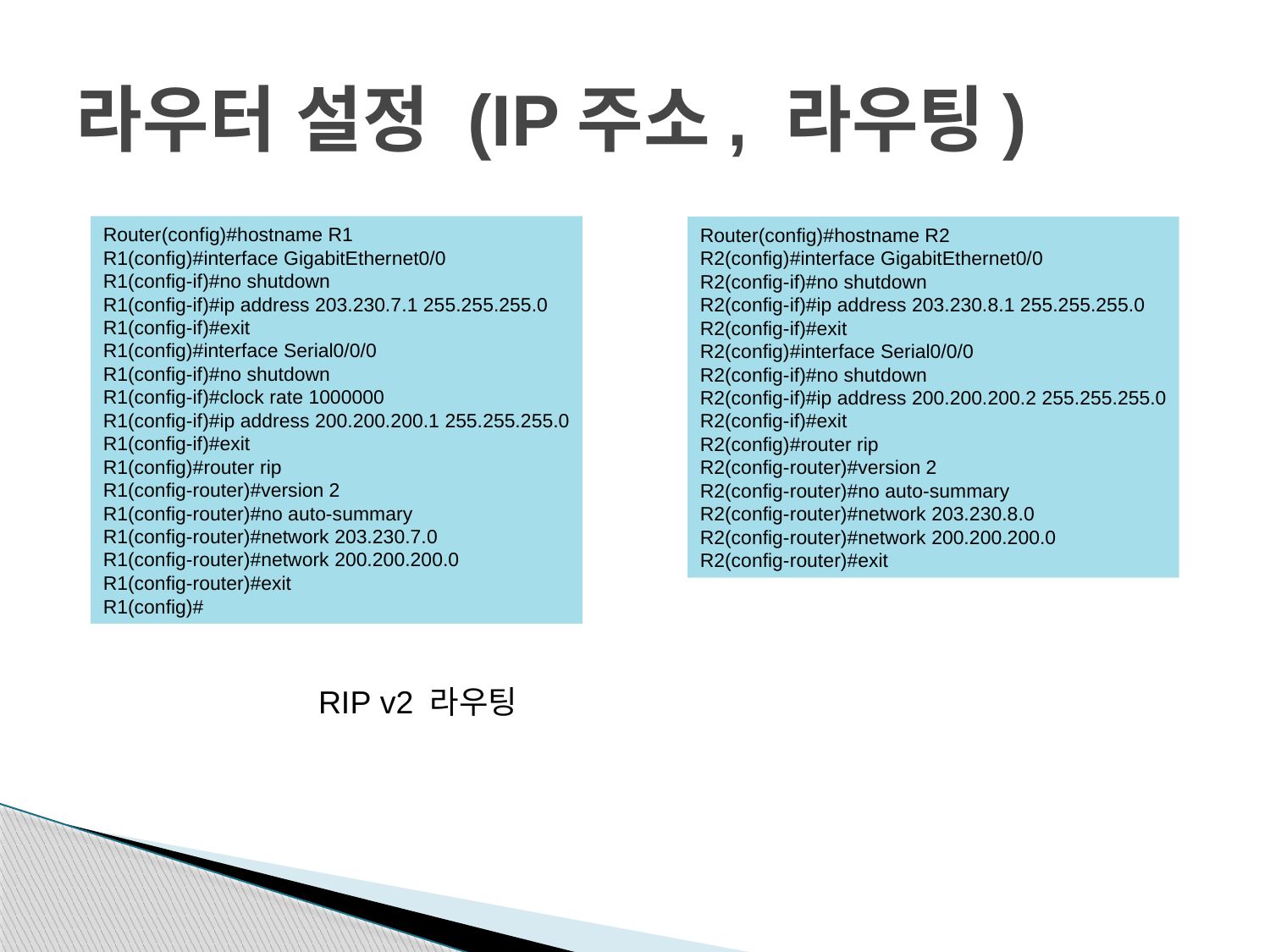

# 라우터 설정 (IP주소, 라우팅)
Router(config)#hostname R1
R1(config)#interface GigabitEthernet0/0
R1(config-if)#no shutdown
R1(config-if)#ip address 203.230.7.1 255.255.255.0
R1(config-if)#exit
R1(config)#interface Serial0/0/0
R1(config-if)#no shutdown
R1(config-if)#clock rate 1000000
R1(config-if)#ip address 200.200.200.1 255.255.255.0
R1(config-if)#exit
R1(config)#router rip
R1(config-router)#version 2
R1(config-router)#no auto-summary
R1(config-router)#network 203.230.7.0
R1(config-router)#network 200.200.200.0
R1(config-router)#exit
R1(config)#
Router(config)#hostname R2
R2(config)#interface GigabitEthernet0/0
R2(config-if)#no shutdown
R2(config-if)#ip address 203.230.8.1 255.255.255.0
R2(config-if)#exit
R2(config)#interface Serial0/0/0
R2(config-if)#no shutdown
R2(config-if)#ip address 200.200.200.2 255.255.255.0
R2(config-if)#exit
R2(config)#router rip
R2(config-router)#version 2
R2(config-router)#no auto-summary
R2(config-router)#network 203.230.8.0
R2(config-router)#network 200.200.200.0
R2(config-router)#exit
RIP v2 라우팅